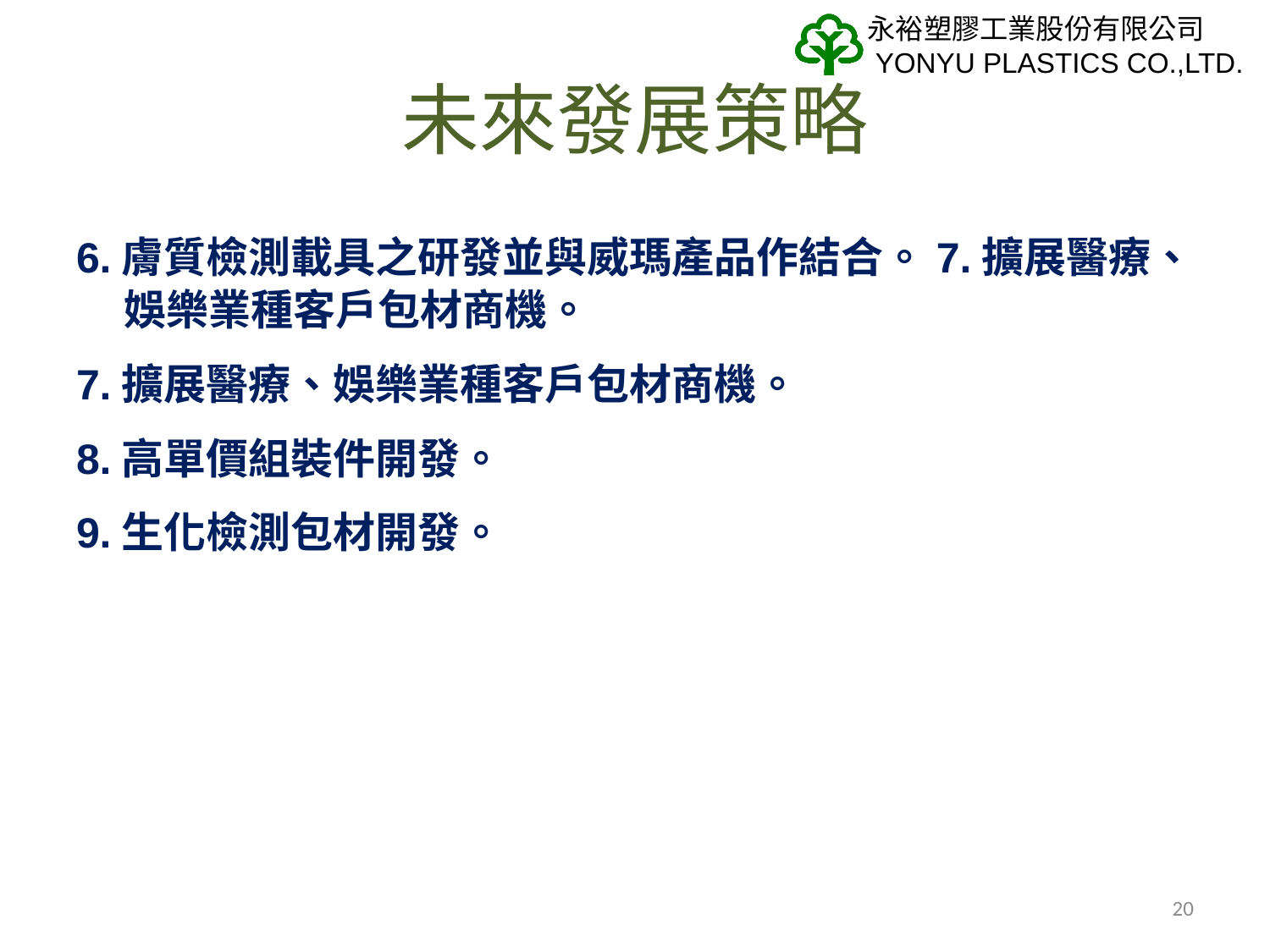

# 未來發展策略
6.膚質檢測載具之研發並與威瑪產品作結合。7.擴展醫療、娛樂業種客戶包材商機。
7.擴展醫療、娛樂業種客戶包材商機。
8.高單價組裝件開發。
9.生化檢測包材開發。
20